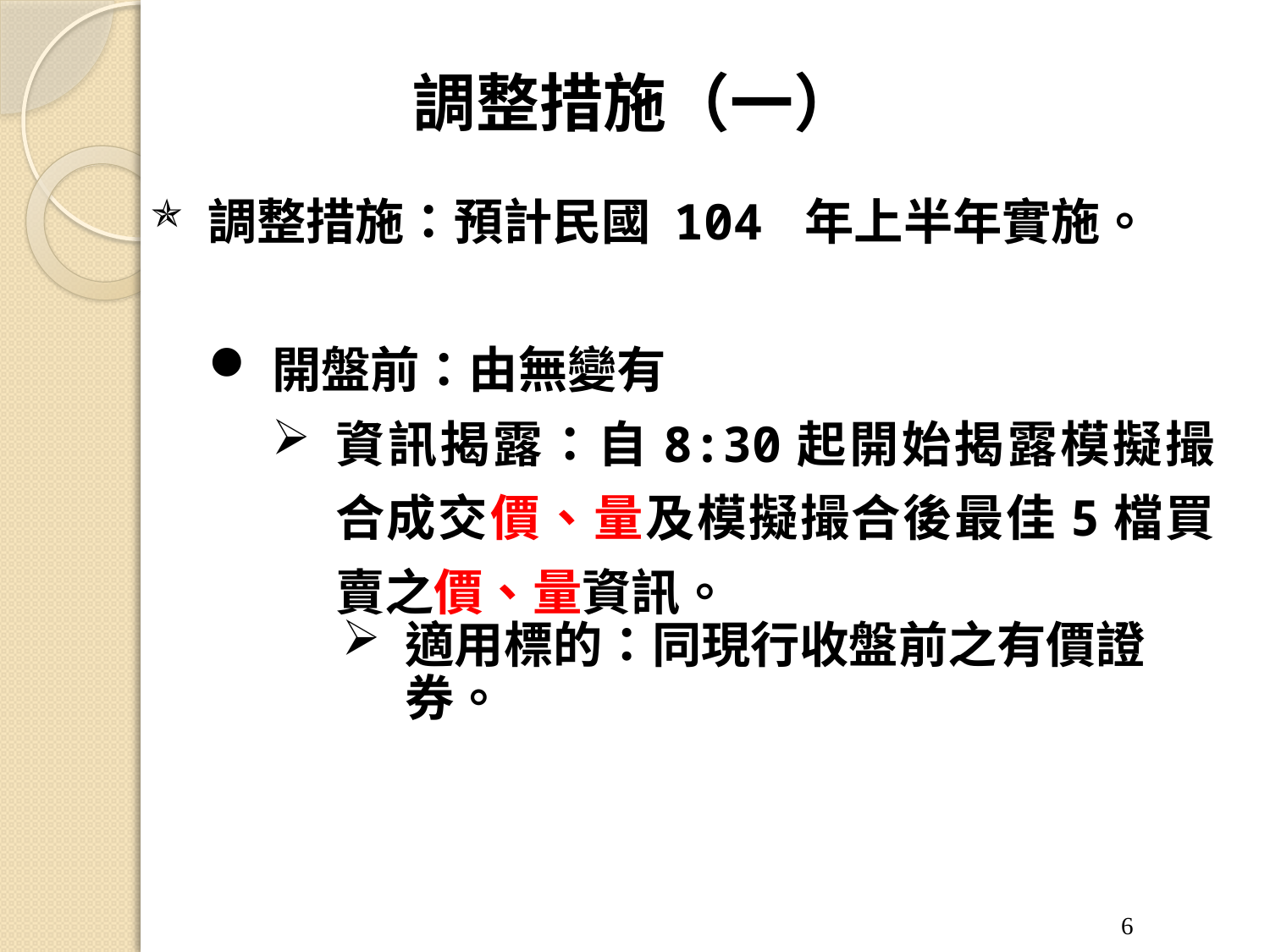

# 調整措施（一）
調整措施：預計民國 104 年上半年實施。

開盤前：由無變有
資訊揭露：自8:30起開始揭露模擬撮合成交價、量及模擬撮合後最佳5檔買賣之價、量資訊。
適用標的：同現行收盤前之有價證券。
6